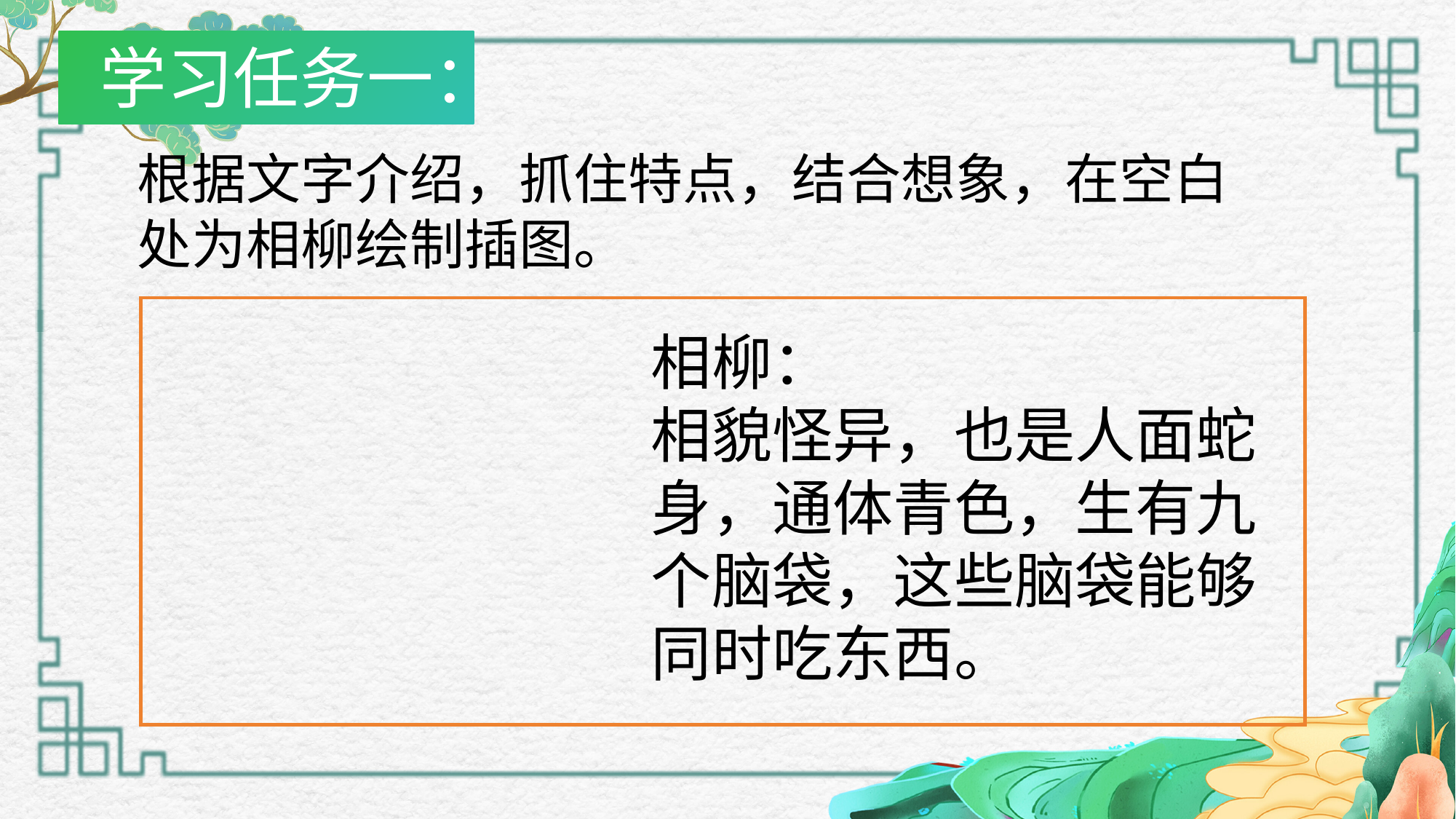

学习任务一：
根据文字介绍，抓住特点，结合想象，在空白处为相柳绘制插图。

相柳：
相貌怪异，也是人面蛇身，通体青色，生有九个脑袋，这些脑袋能够同时吃东西。